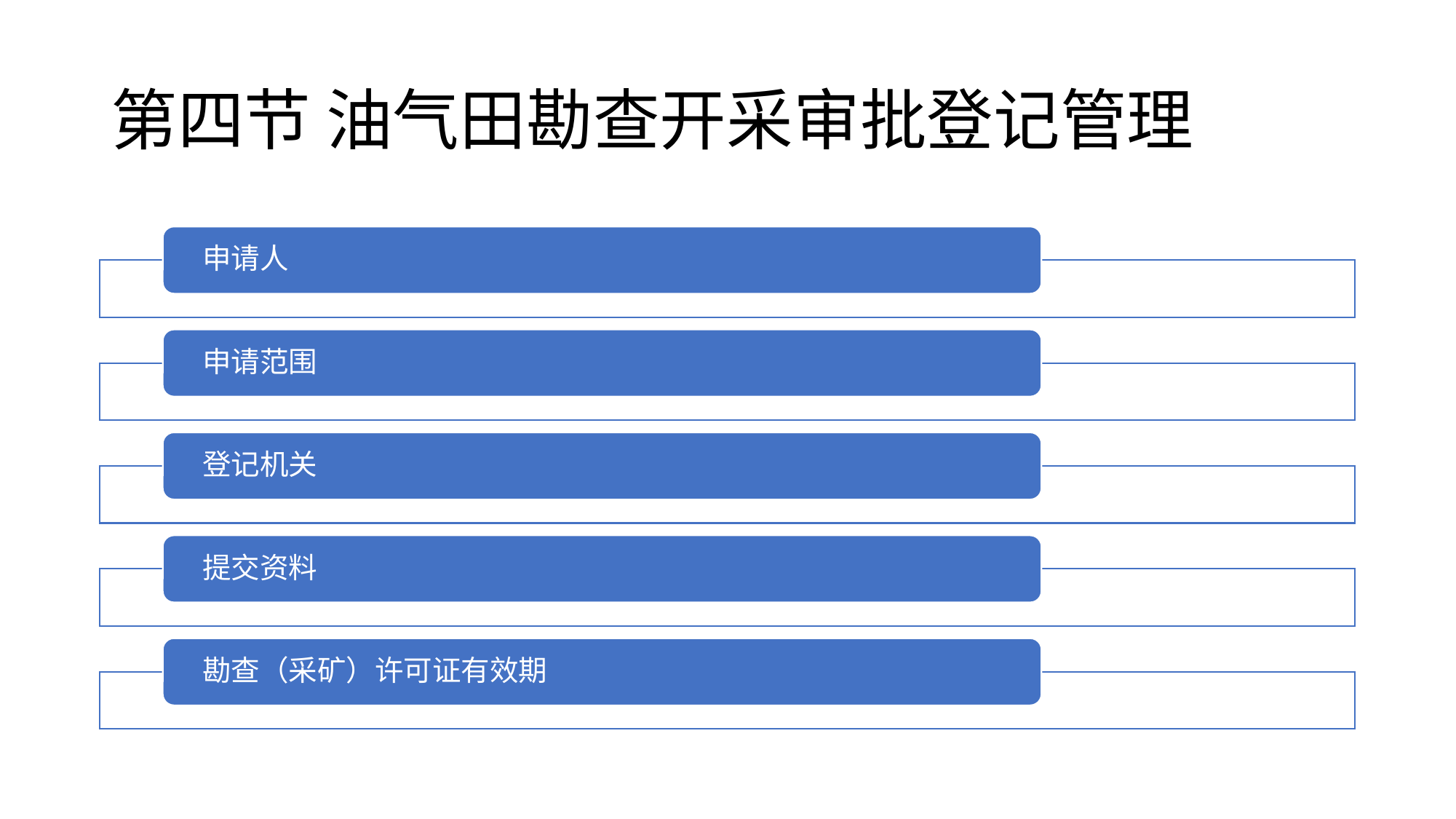

# 第四节 油气田勘查开采审批登记管理
申请人
申请范围
登记机关
提交资料
勘查（采矿）许可证有效期